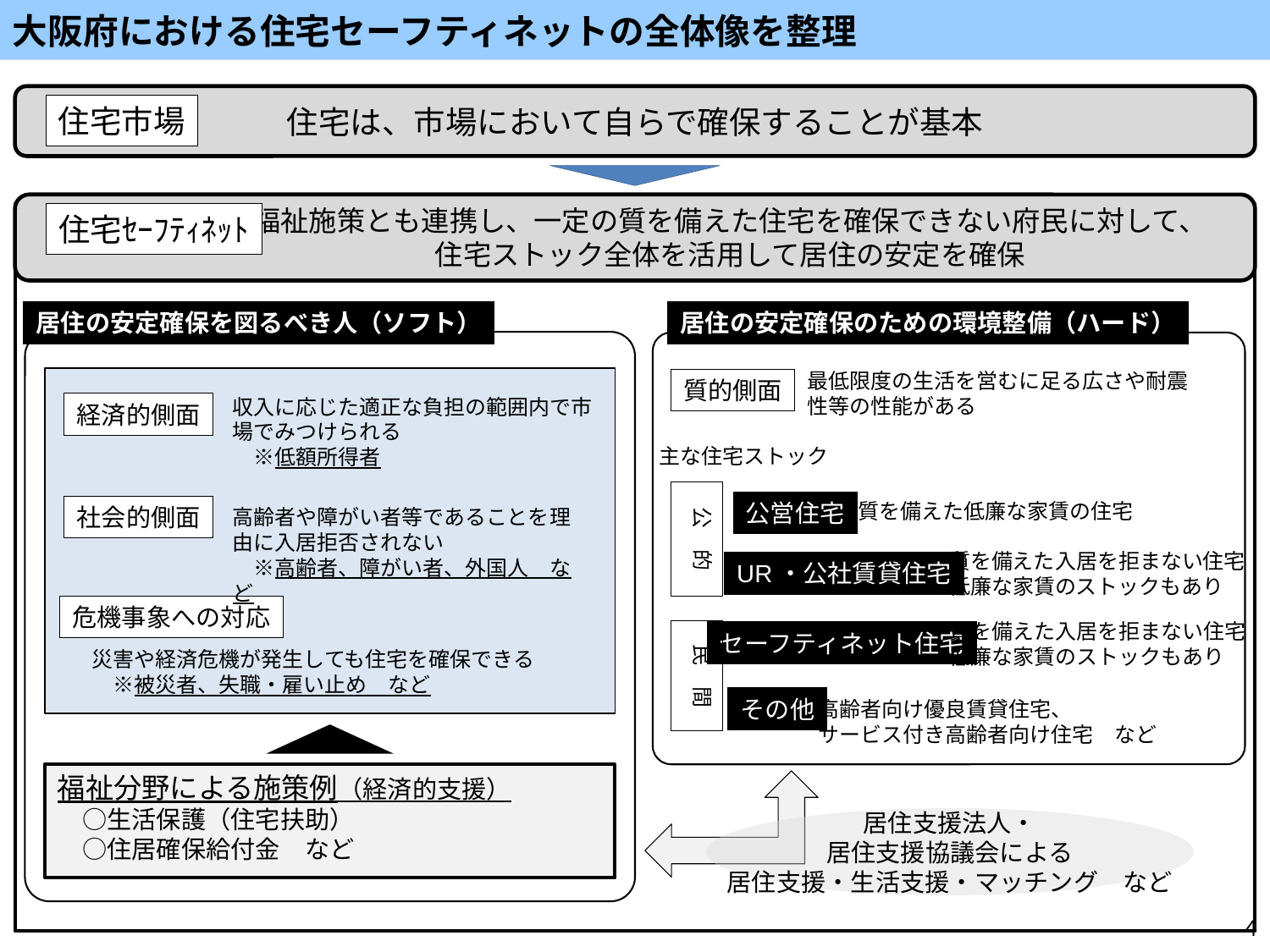

大阪府における住宅セーフティネットの全体像を整理
住宅は、市場において自らで確保することが基本
住宅市場

福祉施策とも連携し、一定の質を備えた住宅を確保できない府民に対して、
住宅ストック全体を活用して居住の安定を確保

住宅ｾｰﾌﾃｨﾈｯﾄ
居住の安定確保のための環境整備（ハード）
居住の安定確保を図るべき人（ソフト）

最低限度の生活を営むに足る広さや耐震性等の性能がある

質的側面
収入に応じた適正な負担の範囲内で市場でみつけられる
　※低額所得者
経済的側面
主な住宅ストック
公　的
質を備えた低廉な家賃の住宅
公営住宅
社会的側面
高齢者や障がい者等であることを理由に入居拒否されない
　※高齢者、障がい者、外国人　など
質を備えた入居を拒まない住宅
低廉な家賃のストックもあり
UR・公社賃貸住宅
危機事象への対応
質を備えた入居を拒まない住宅
低廉な家賃のストックもあり
民　間
セーフティネット住宅
災害や経済危機が発生しても住宅を確保できる
　※被災者、失職・雇い止め　など
その他
高齢者向け優良賃貸住宅、
サービス付き高齢者向け住宅　など

福祉分野による施策例（経済的支援）
　○生活保護（住宅扶助）
　○住居確保給付金　など

居住支援法人・
居住支援協議会による
居住支援・生活支援・マッチング　など
4